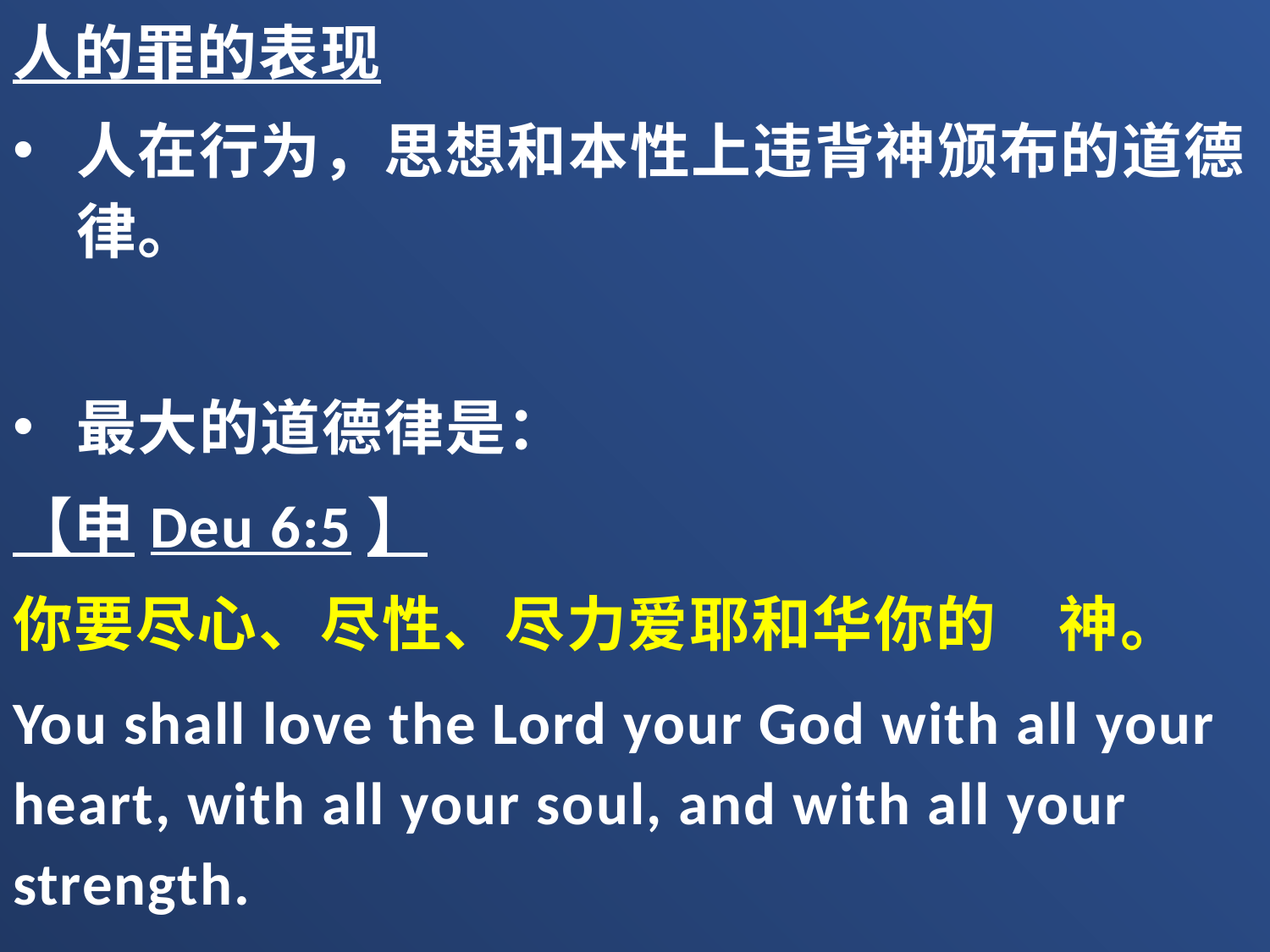

人的罪的表现
人在行为，思想和本性上违背神颁布的道德律。

最大的道德律是：
【申Deu 6:5】
你要尽心、尽性、尽力爱耶和华你的　神。
You shall love the Lord your God with all your heart, with all your soul, and with all your strength.